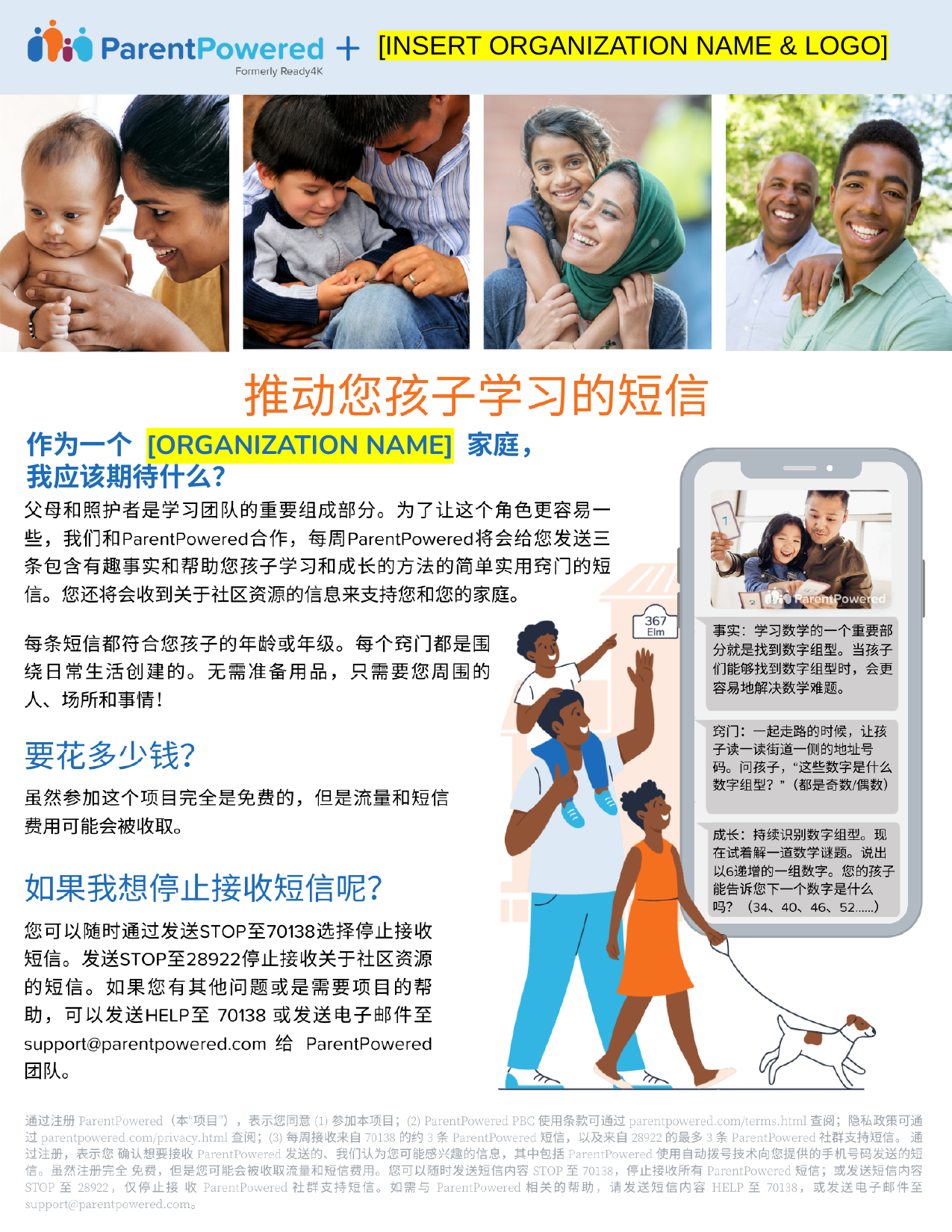

[INSERT ORGANIZATION NAME & LOGO]
作为一个 [ORGANIZATION NAME] 家庭，我应该期待什么？